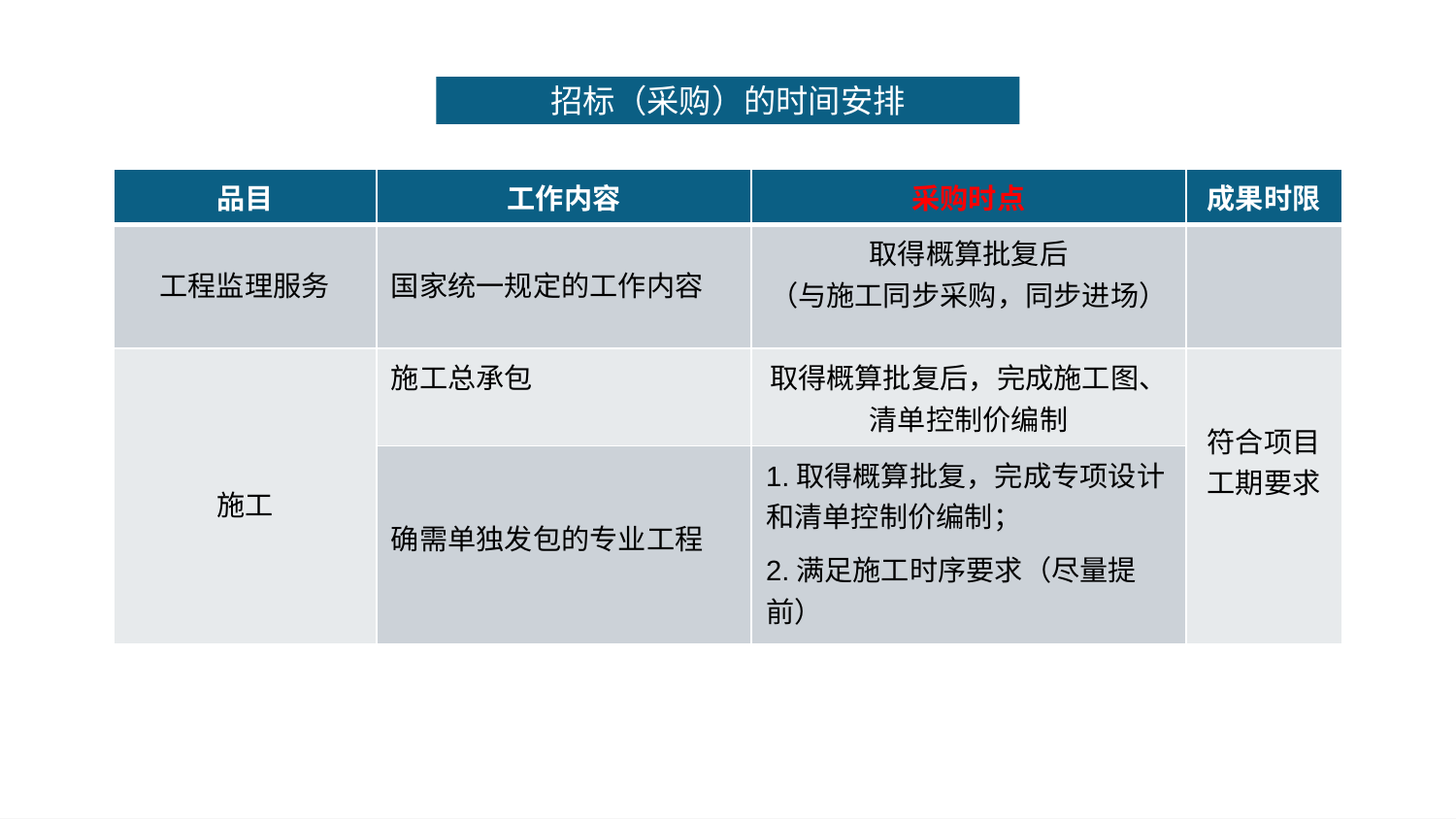

招标（采购）的时间安排
| 品目 | 工作内容 | 采购时点 | 成果时限 |
| --- | --- | --- | --- |
| 工程监理服务 | 国家统一规定的工作内容 | 取得概算批复后 （与施工同步采购，同步进场） |  |
| 施工 | 施工总承包 | 取得概算批复后，完成施工图、清单控制价编制 | 符合项目 工期要求 |
|  | 确需单独发包的专业工程 | 1.取得概算批复，完成专项设计和清单控制价编制； 2.满足施工时序要求（尽量提前） |  |